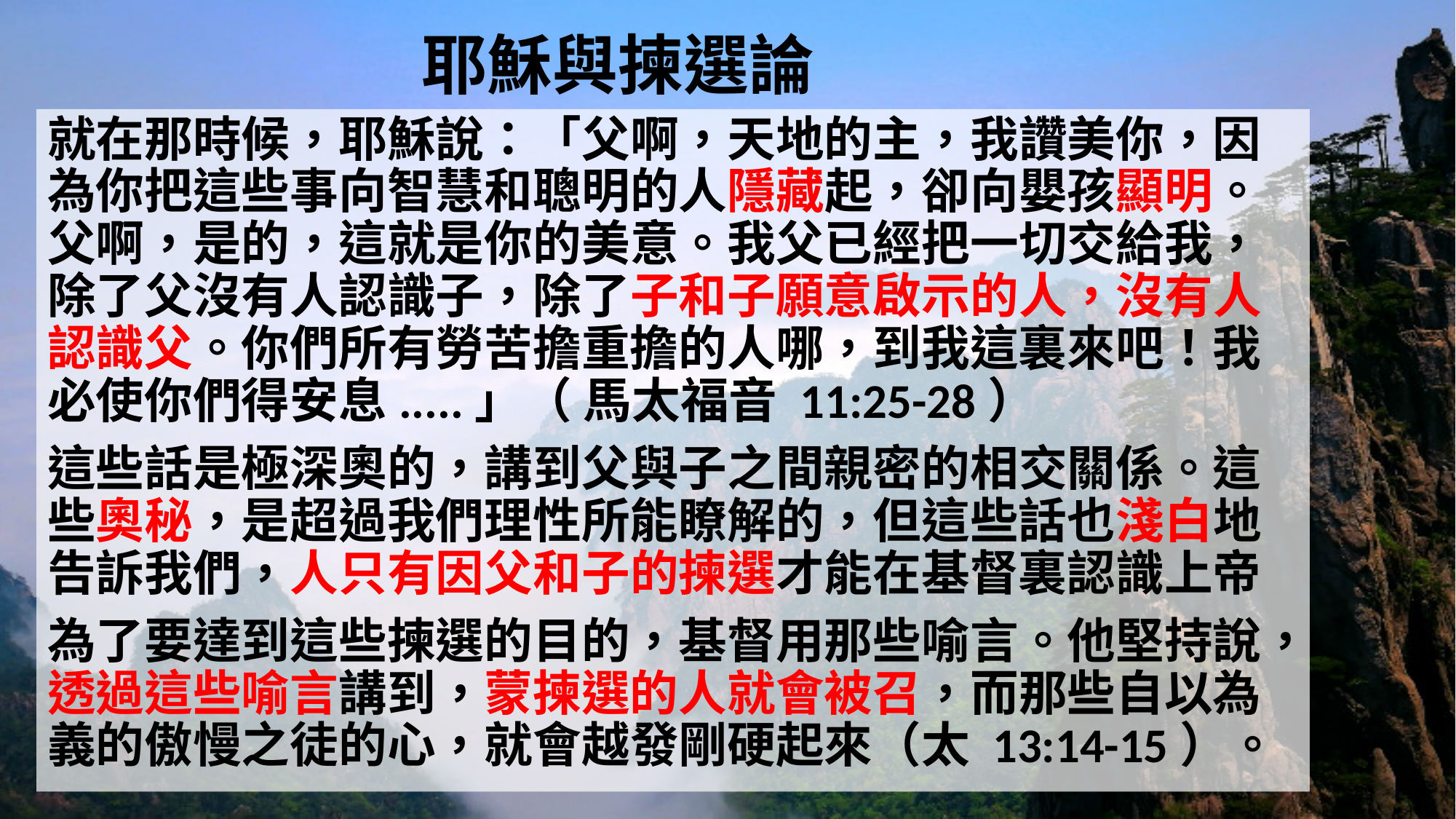

# 耶穌與揀選論
就在那時候，耶穌說：「父啊，天地的主，我讚美你，因為你把這些事向智慧和聰明的人隱藏起，卻向嬰孩顯明。父啊，是的，這就是你的美意。我父已經把一切交給我，除了父沒有人認識子，除了子和子願意啟示的人，沒有人認識父。你們所有勞苦擔重擔的人哪，到我這裏來吧！我必使你們得安息.....」（ 馬太福音 11:25-28）
這些話是極深奧的，講到父與子之間親密的相交關係。這些奧秘，是超過我們理性所能瞭解的，但這些話也淺白地告訴我們，人只有因父和子的揀選才能在基督裏認識上帝
為了要達到這些揀選的目的，基督用那些喻言。他堅持說，透過這些喻言講到，蒙揀選的人就會被召，而那些自以為義的傲慢之徒的心，就會越發剛硬起來（太 13:14-15）。